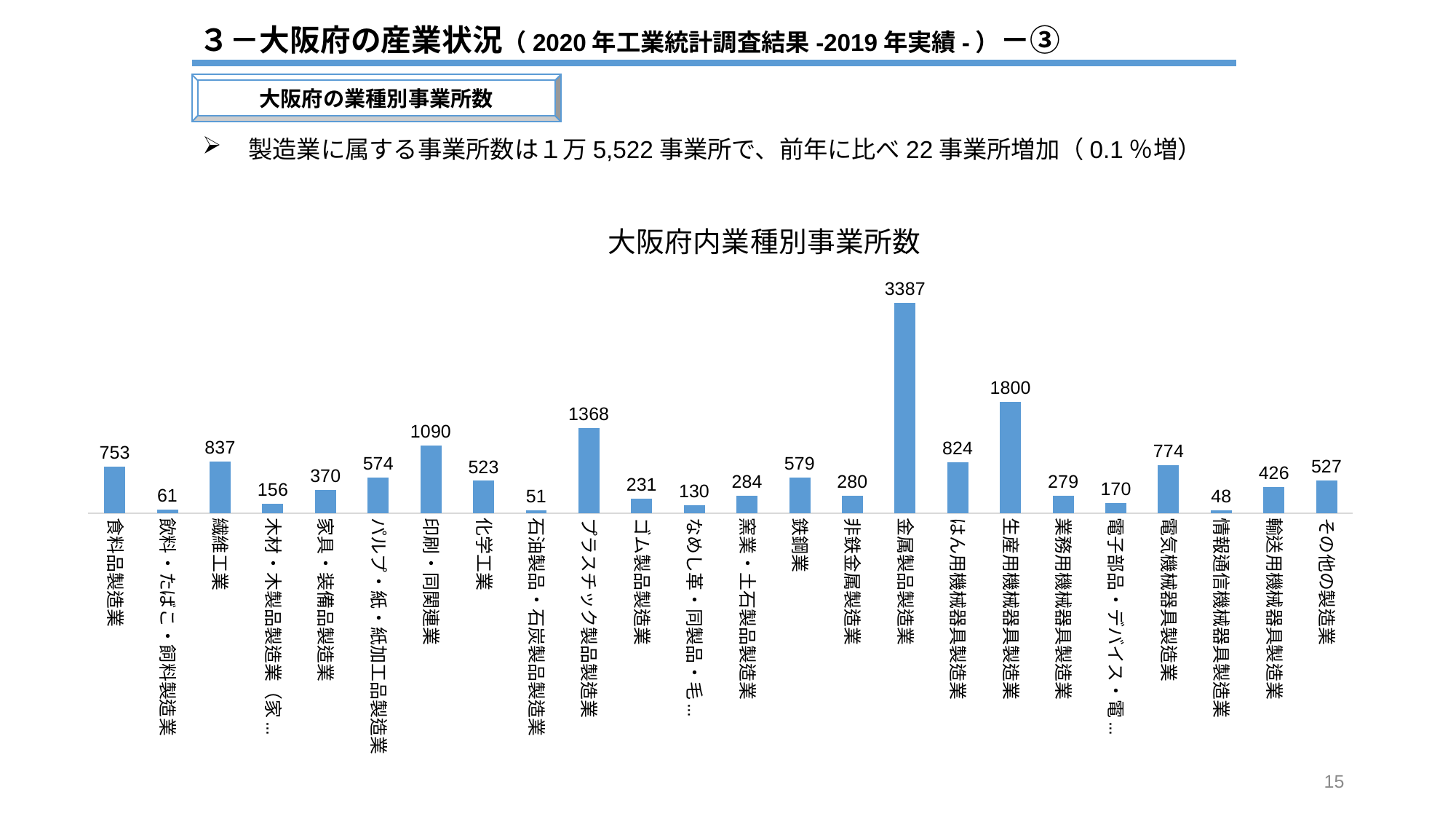

３－大阪府の産業状況（2020年工業統計調査結果-2019年実績-）－③
大阪府の業種別事業所数
　製造業に属する事業所数は１万5,522事業所で、前年に比べ22事業所増加（0.1％増）

### Chart: 大阪府内業種別事業所数

| Category |  |
|---|---|
| 食料品製造業 | 753.0 |
| 飲料・たばこ・飼料製造業 | 61.0 |
| 繊維工業 | 837.0 |
| 木材・木製品製造業（家具を除く） | 156.0 |
| 家具・装備品製造業 | 370.0 |
| パルプ・紙・紙加工品製造業 | 574.0 |
| 印刷・同関連業 | 1090.0 |
| 化学工業 | 523.0 |
| 石油製品・石炭製品製造業 | 51.0 |
| プラスチック製品製造業 | 1368.0 |
| ゴム製品製造業 | 231.0 |
| なめし革・同製品・毛皮製造業 | 130.0 |
| 窯業・土石製品製造業 | 284.0 |
| 鉄鋼業 | 579.0 |
| 非鉄金属製造業 | 280.0 |
| 金属製品製造業 | 3387.0 |
| はん用機械器具製造業 | 824.0 |
| 生産用機械器具製造業 | 1800.0 |
| 業務用機械器具製造業 | 279.0 |
| 電子部品・デバイス・電子回路製造業 | 170.0 |
| 電気機械器具製造業 | 774.0 |
| 情報通信機械器具製造業 | 48.0 |
| 輸送用機械器具製造業 | 426.0 |
| その他の製造業 | 527.0 |
15